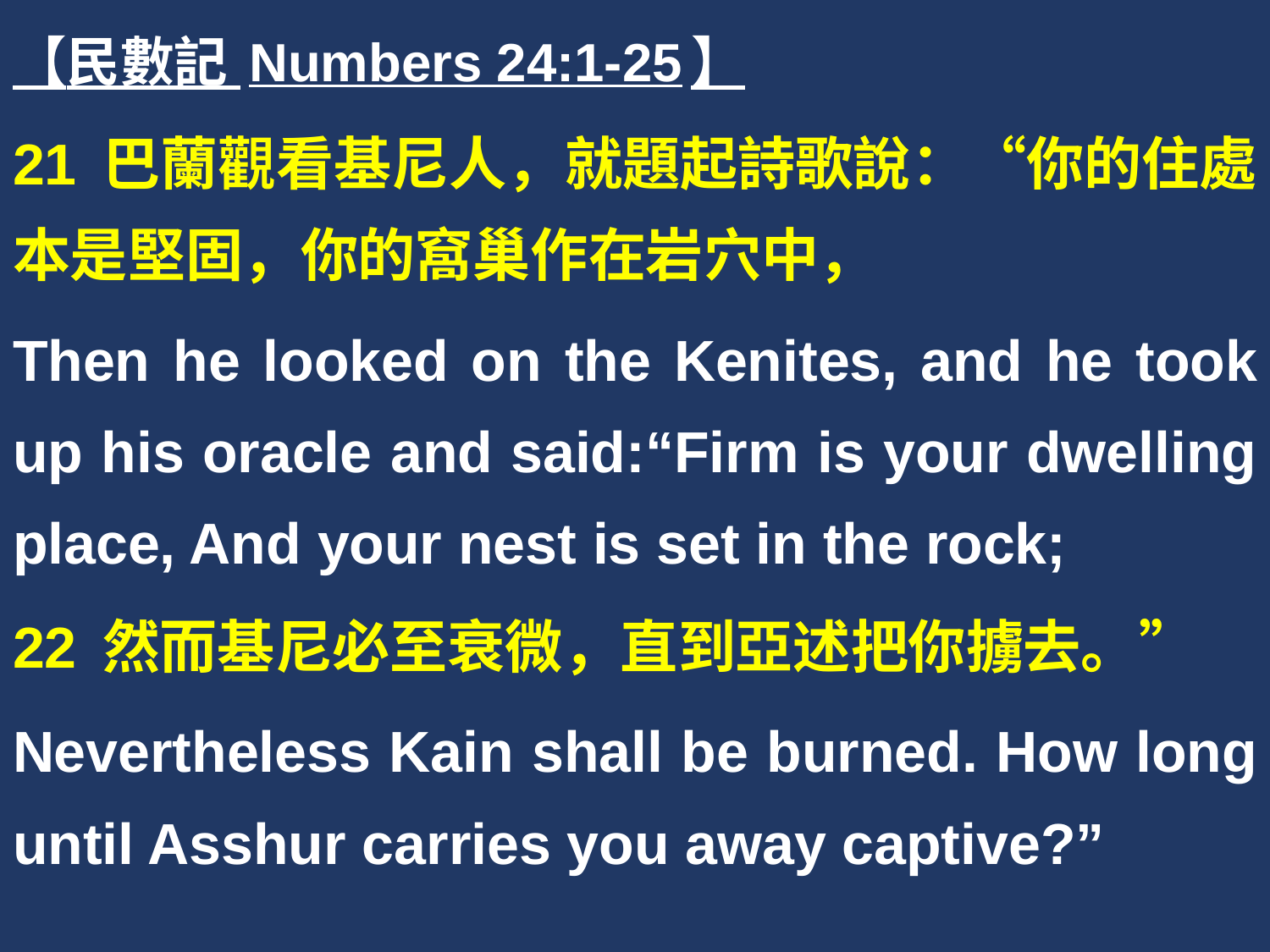

【民數記 Numbers 24:1-25】
21 巴蘭觀看基尼人，就題起詩歌說：“你的住處本是堅固，你的窩巢作在岩穴中，
Then he looked on the Kenites, and he took up his oracle and said:“Firm is your dwelling place, And your nest is set in the rock;
22 然而基尼必至衰微，直到亞述把你擄去。”
Nevertheless Kain shall be burned. How long until Asshur carries you away captive?”